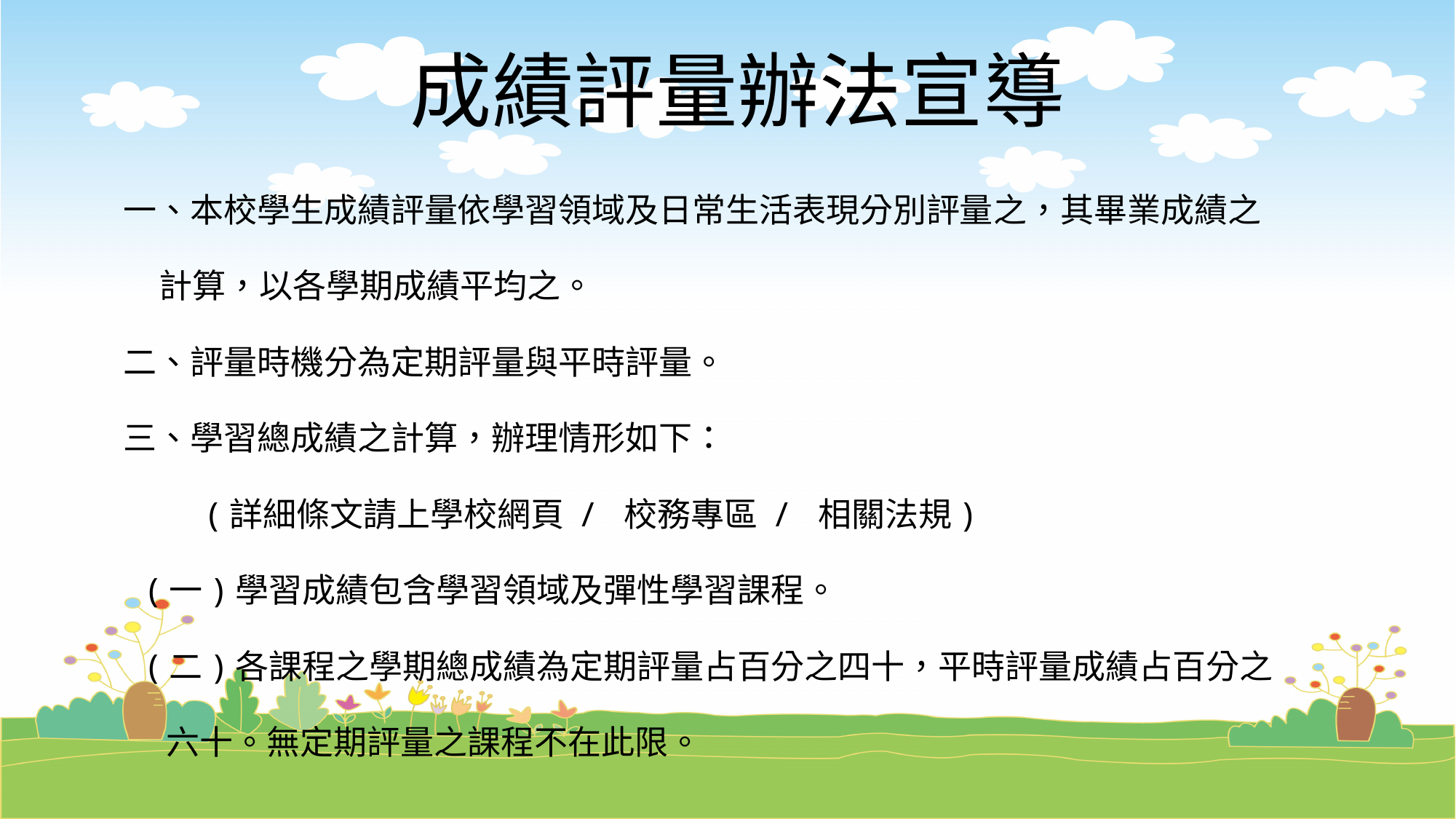

# 成績評量辦法宣導
一、本校學生成績評量依學習領域及日常生活表現分別評量之，其畢業成績之
    計算，以各學期成績平均之。
二、評量時機分為定期評量與平時評量。
三、學習總成績之計算，辦理情形如下：
    (詳細條文請上學校網頁 / 校務專區 / 相關法規)
 (一)學習成績包含學習領域及彈性學習課程。
 (二)各課程之學期總成績為定期評量占百分之四十，平時評量成績占百分之
     六十。無定期評量之課程不在此限。